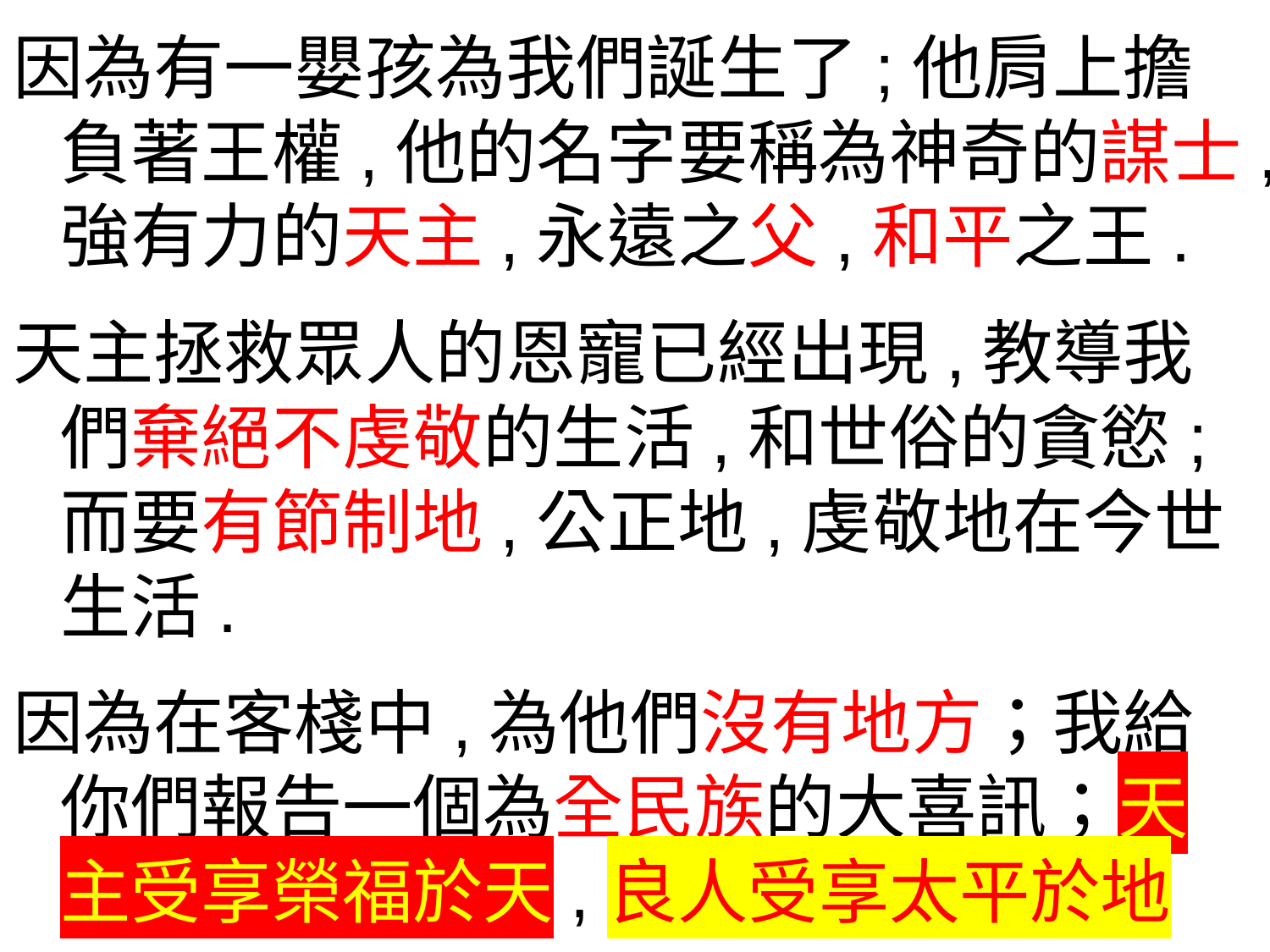

因為有一嬰孩為我們誕生了;他肩上擔負著王權,他的名字要稱為神奇的謀士,強有力的天主,永遠之父,和平之王.
天主拯救眾人的恩寵已經出現,教導我們棄絕不虔敬的生活,和世俗的貪慾;而要有節制地,公正地,虔敬地在今世生活.
因為在客棧中,為他們沒有地方；我給你們報告一個為全民族的大喜訊；天主受享榮福於天,良人受享太平於地